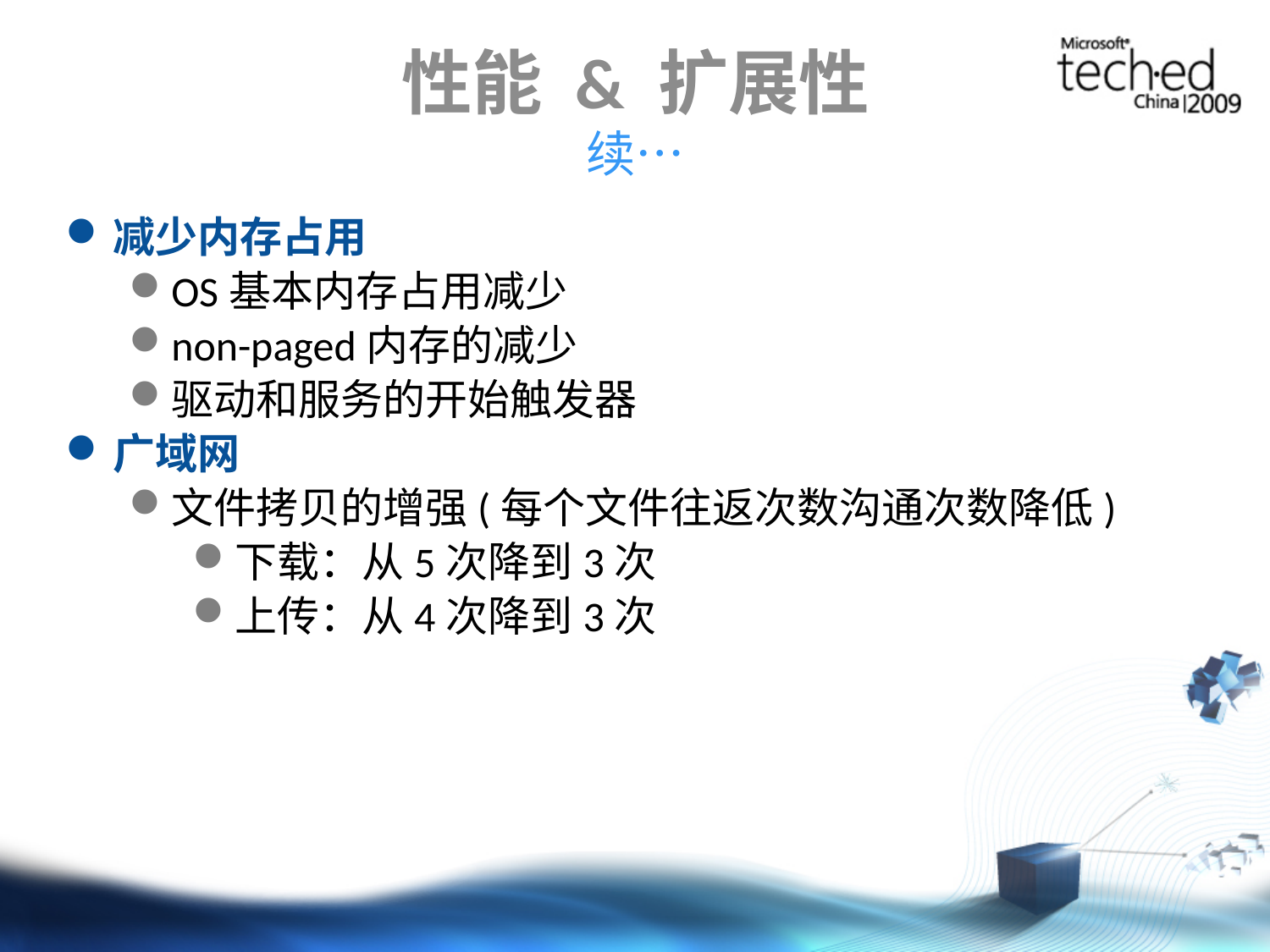

# 性能 & 扩展性 续…
减少内存占用
OS基本内存占用减少
non-paged内存的减少
驱动和服务的开始触发器
广域网
文件拷贝的增强(每个文件往返次数沟通次数降低)
下载：从5次降到3次
上传：从4次降到3次